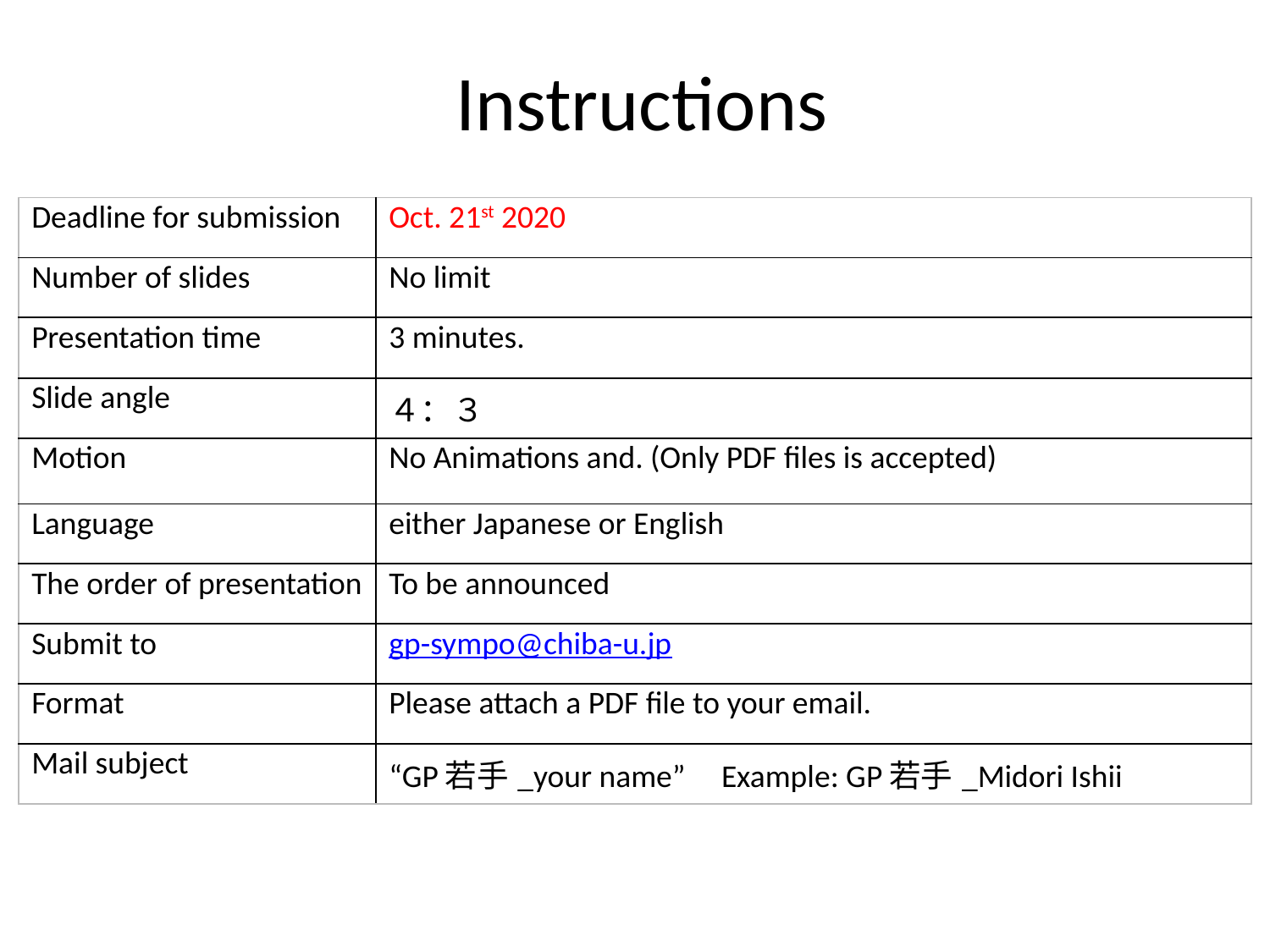

# Instructions
| Deadline for submission | Oct. 21st 2020 |
| --- | --- |
| Number of slides | No limit |
| Presentation time | 3 minutes. |
| Slide angle | ４：３ |
| Motion | No Animations and. (Only PDF files is accepted) |
| Language | either Japanese or English |
| The order of presentation | To be announced |
| Submit to | gp-sympo@chiba-u.jp |
| Format | Please attach a PDF file to your email. |
| Mail subject | “GP若手\_your name” Example: GP若手\_Midori Ishii |